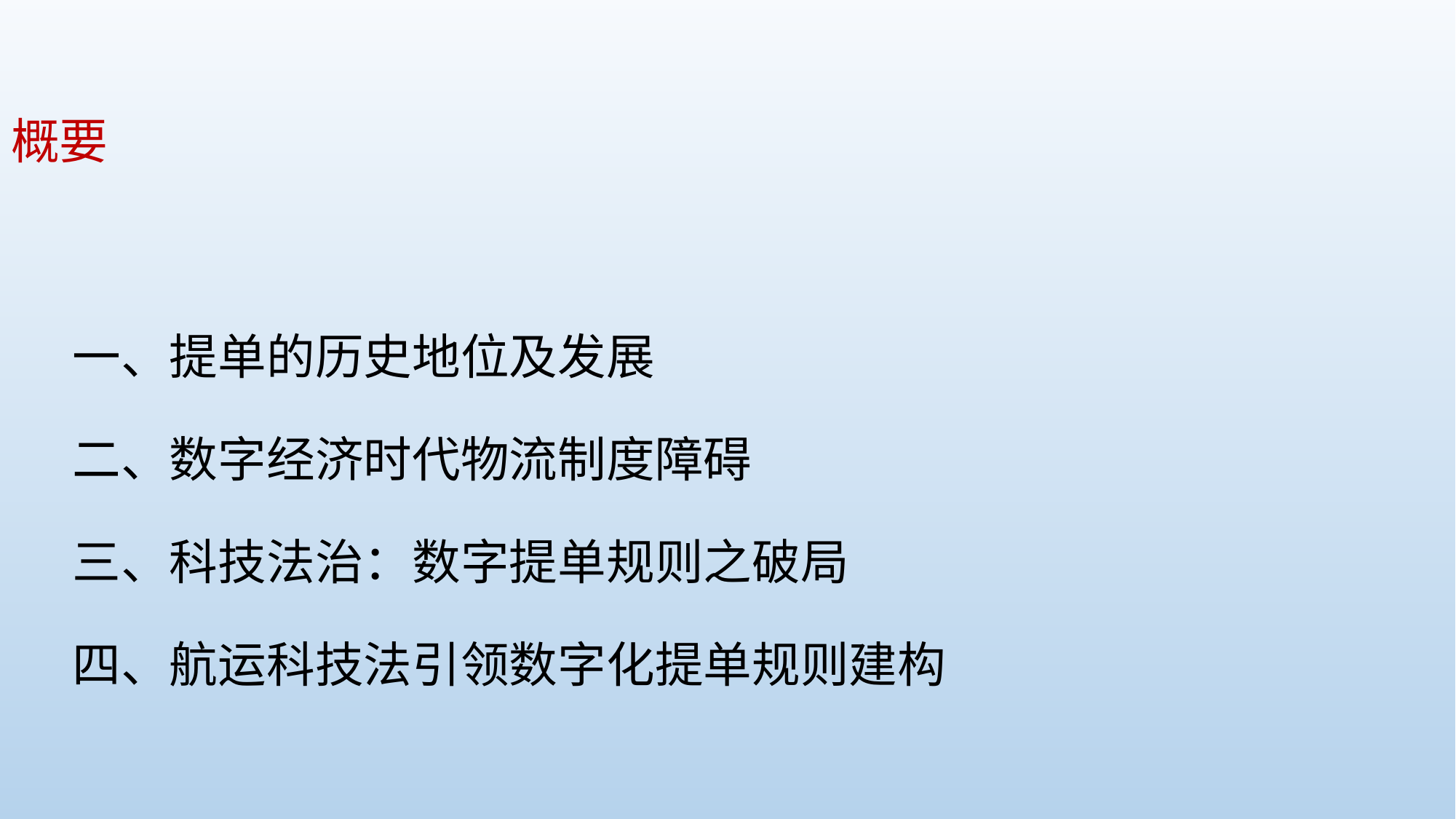

# 概要
一、提单的历史地位及发展
二、数字经济时代物流制度障碍
三、科技法治：数字提单规则之破局
四、航运科技法引领数字化提单规则建构